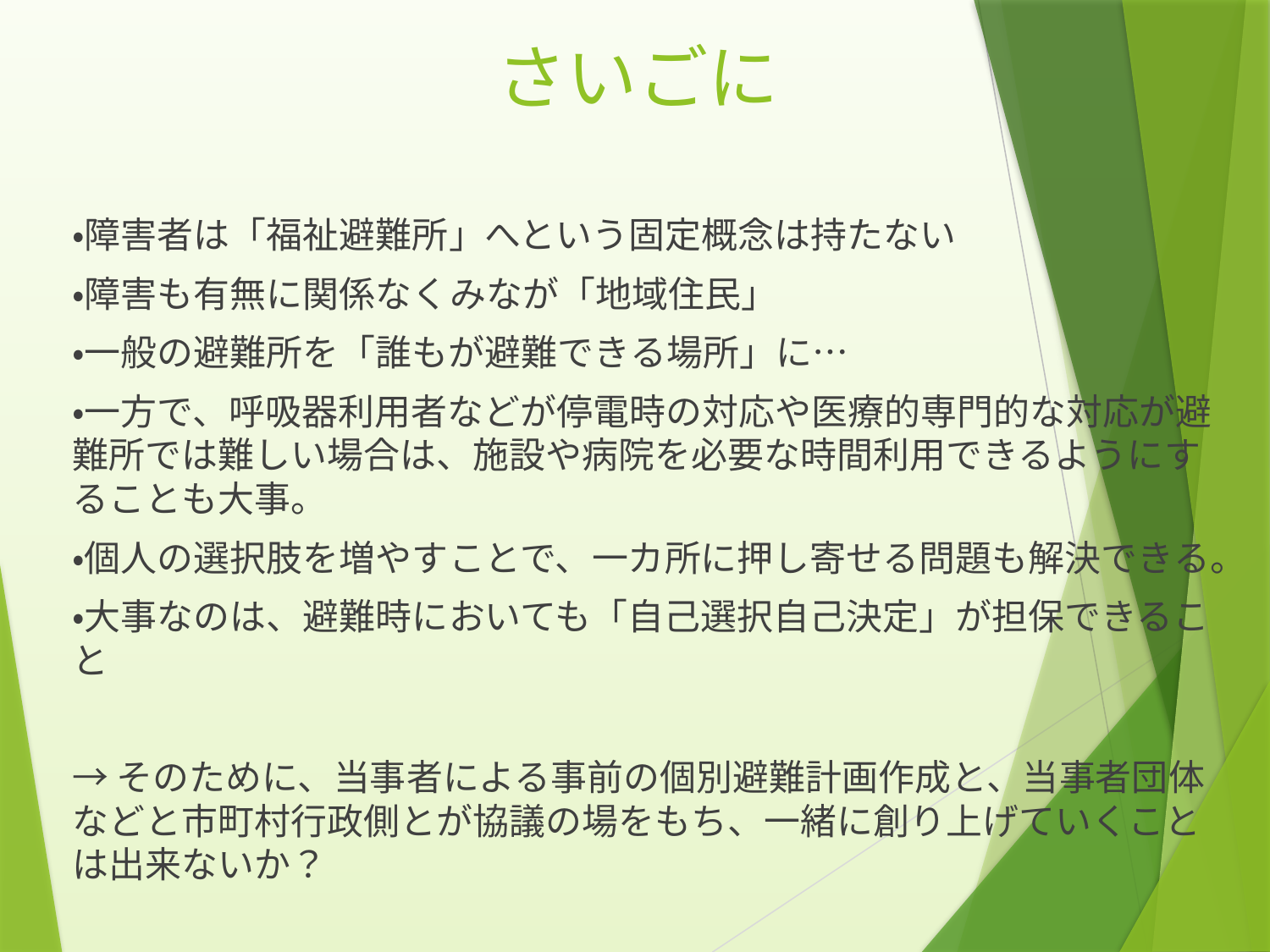

# さいごに
・障害者は「福祉避難所」へという固定概念は持たない
・障害も有無に関係なくみなが「地域住民」
・一般の避難所を「誰もが避難できる場所」に…
・一方で、呼吸器利用者などが停電時の対応や医療的専門的な対応が避難所では難しい場合は、施設や病院を必要な時間利用できるようにすることも大事。
・個人の選択肢を増やすことで、一カ所に押し寄せる問題も解決できる。
・大事なのは、避難時においても「自己選択自己決定」が担保できること

→そのために、当事者による事前の個別避難計画作成と、当事者団体などと市町村行政側とが協議の場をもち、一緒に創り上げていくことは出来ないか？